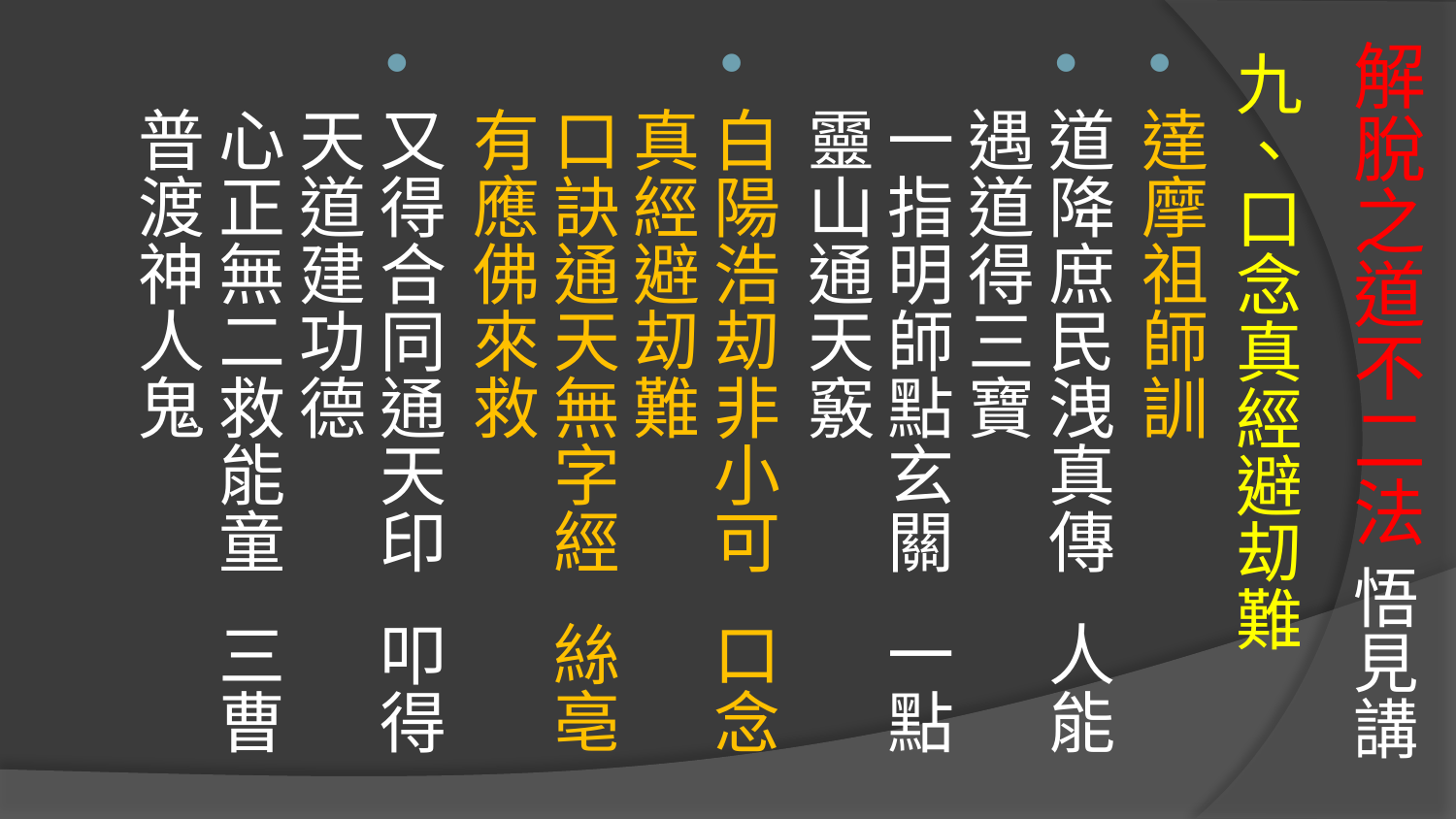

# 解脫之道不二法 悟見講
九、口念真經避刧難
達摩祖師訓
道降庶民洩真傳   人能遇道得三寶
一指明師點玄關   一點靈山通天竅
白陽浩刧非小可   口念真經避刧難
口訣通天無字經   絲亳有應佛來救
又得合同通天印   叩得天道建功德
心正無二救能童   三曹普渡神人鬼